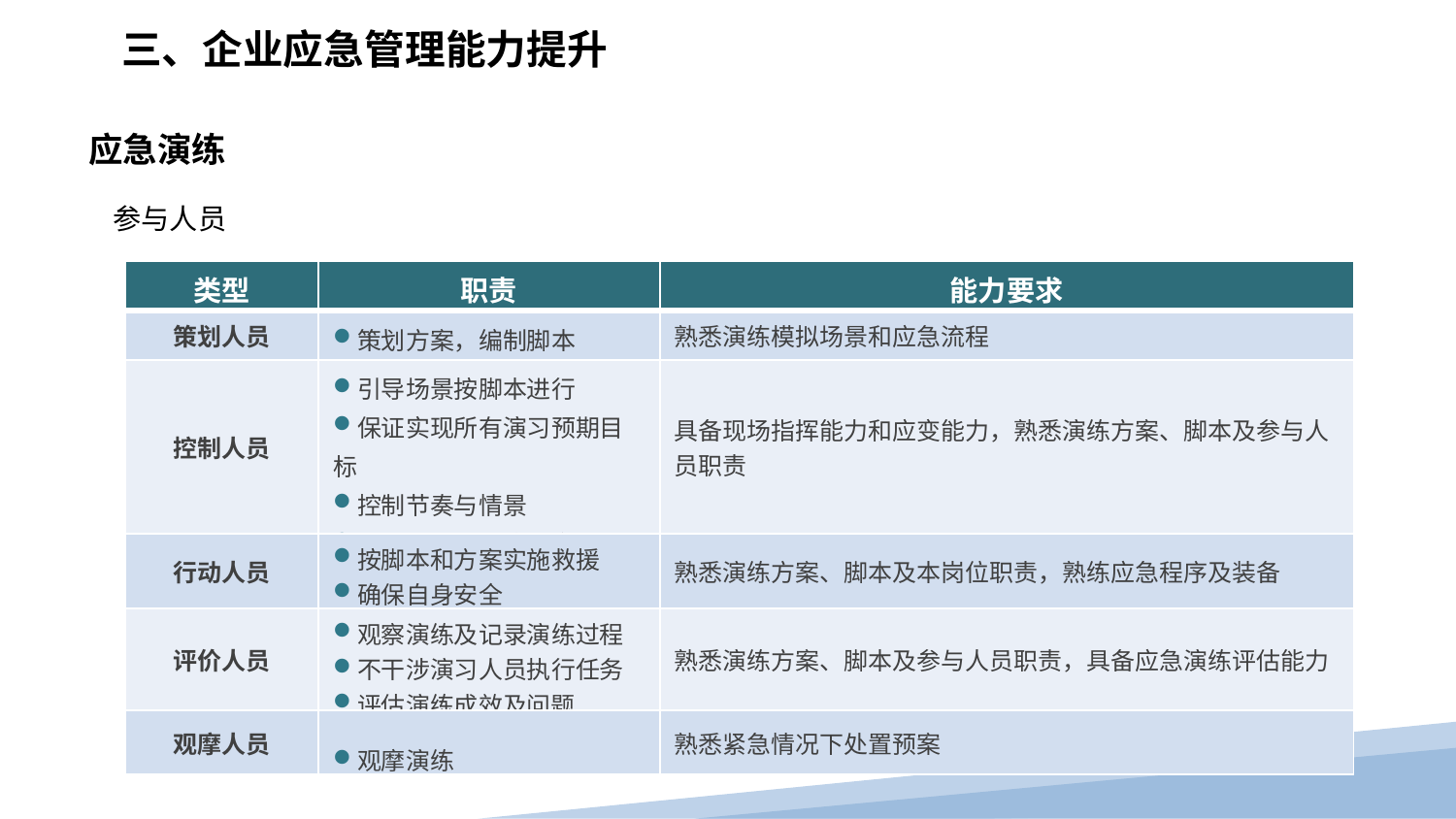

三、企业应急管理能力提升
应急演练
参与人员
| 类型 | 职责 | 能力要求 |
| --- | --- | --- |
| 策划人员 | 策划方案，编制脚本 | 熟悉演练模拟场景和应急流程 |
| 控制人员 | 引导场景按脚本进行 保证实现所有演习预期目标 控制节奏与情景 监视行动人员的安全 | 具备现场指挥能力和应变能力，熟悉演练方案、脚本及参与人员职责 |
| 行动人员 | 按脚本和方案实施救援 确保自身安全 | 熟悉演练方案、脚本及本岗位职责，熟练应急程序及装备 |
| 评价人员 | 观察演练及记录演练过程 不干涉演习人员执行任务 评估演练成效及问题 | 熟悉演练方案、脚本及参与人员职责，具备应急演练评估能力 |
| 观摩人员 | 观摩演练 | 熟悉紧急情况下处置预案 |